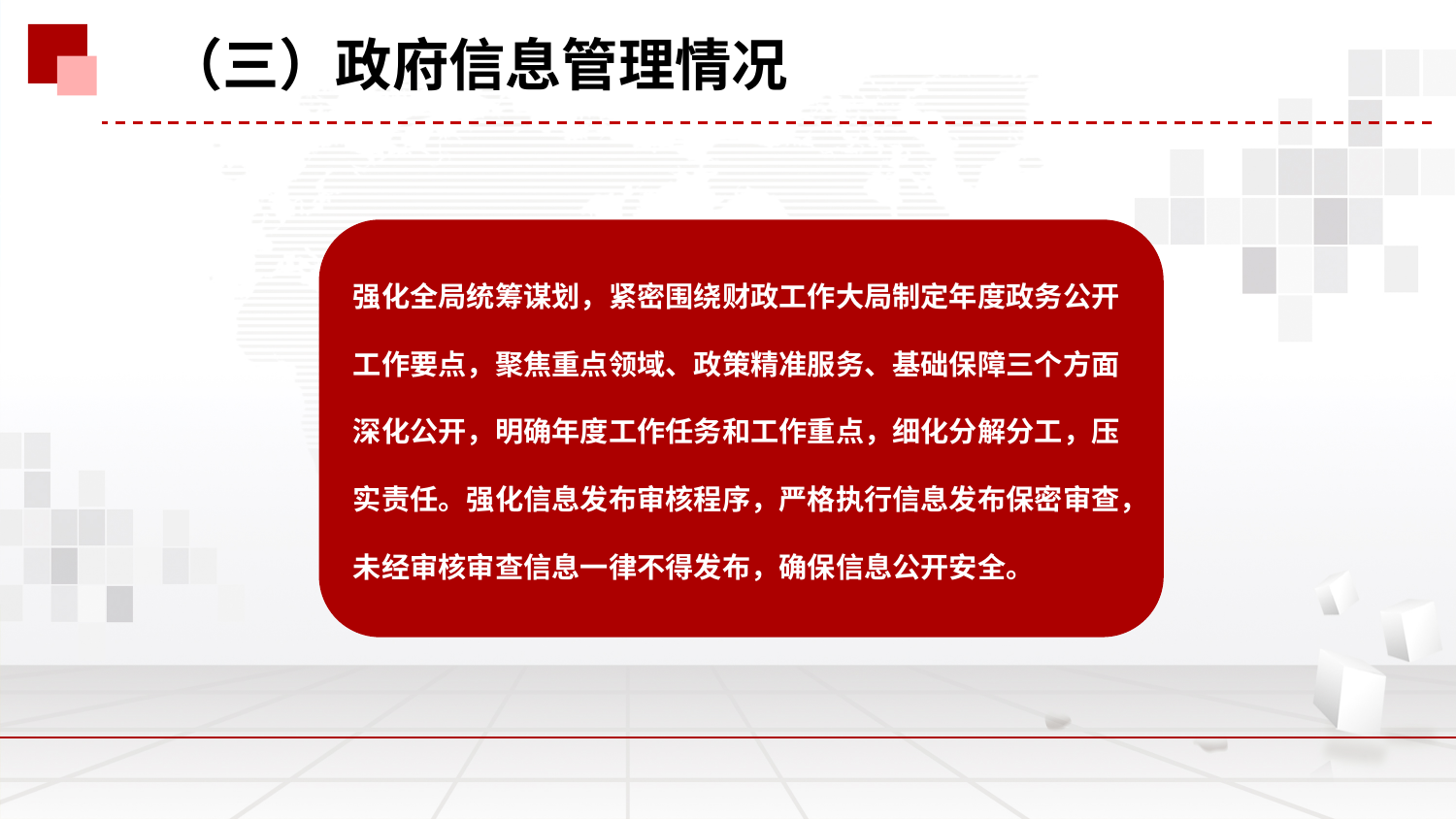

（三）政府信息管理情况

强化全局统筹谋划，紧密围绕财政工作大局制定年度政务公开工作要点，聚焦重点领域、政策精准服务、基础保障三个方面深化公开，明确年度工作任务和工作重点，细化分解分工，压实责任。强化信息发布审核程序，严格执行信息发布保密审查，未经审核审查信息一律不得发布，确保信息公开安全。